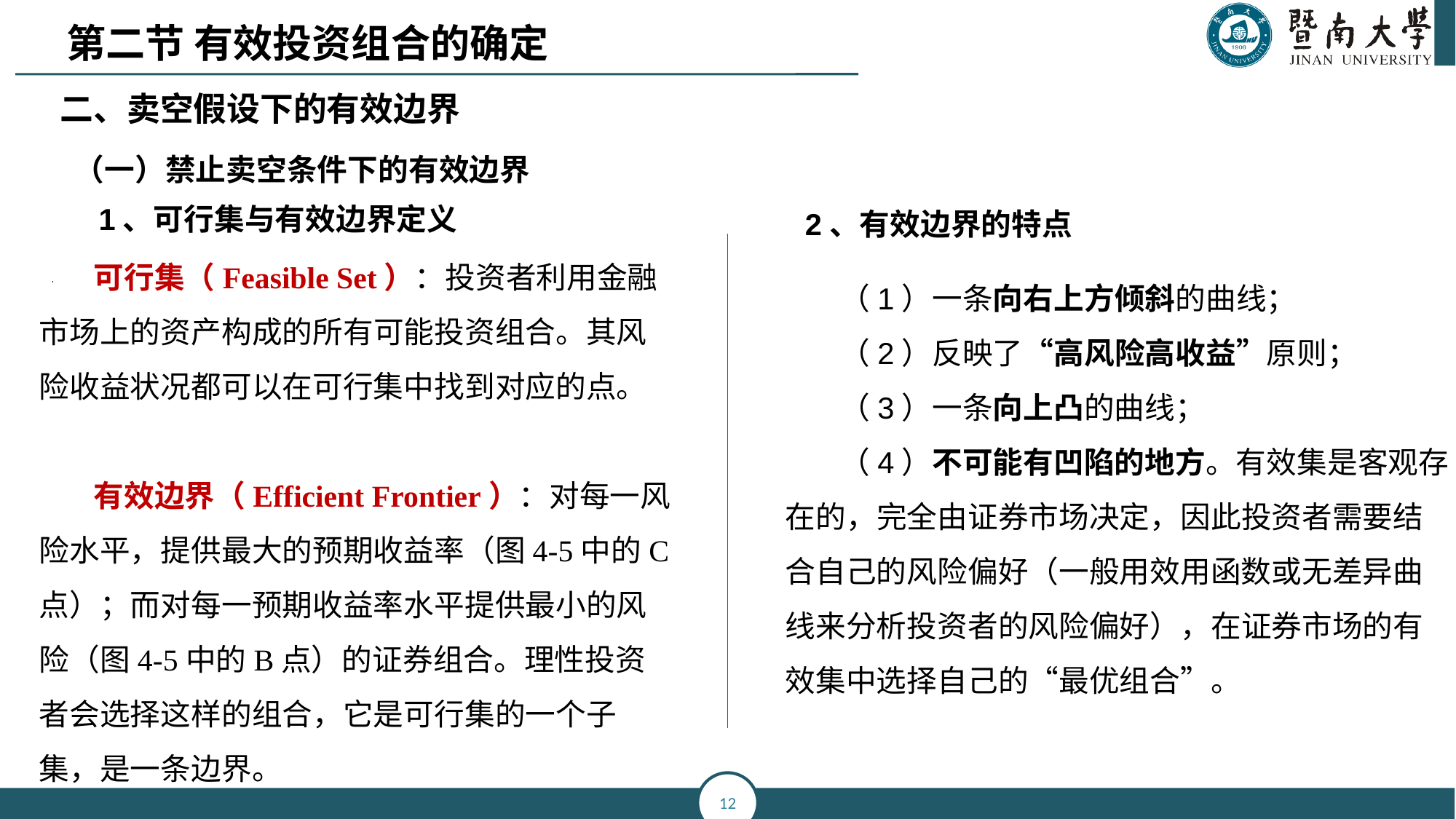

第二节 有效投资组合的确定
二、卖空假设下的有效边界
（一）禁止卖空条件下的有效边界
1、可行集与有效边界定义
2、有效边界的特点

可行集（Feasible Set）：投资者利用金融市场上的资产构成的所有可能投资组合。其风险收益状况都可以在可行集中找到对应的点。

有效边界（Efficient Frontier）：对每一风险水平，提供最大的预期收益率（图4-5中的C点）；而对每一预期收益率水平提供最小的风险（图4-5中的B点）的证券组合。理性投资者会选择这样的组合，它是可行集的一个子集，是一条边界。
（1）一条向右上方倾斜的曲线；
（2）反映了“高风险高收益”原则；
（3）一条向上凸的曲线；
（4）不可能有凹陷的地方。有效集是客观存在的，完全由证券市场决定，因此投资者需要结合自己的风险偏好（一般用效用函数或无差异曲线来分析投资者的风险偏好），在证券市场的有效集中选择自己的“最优组合”。